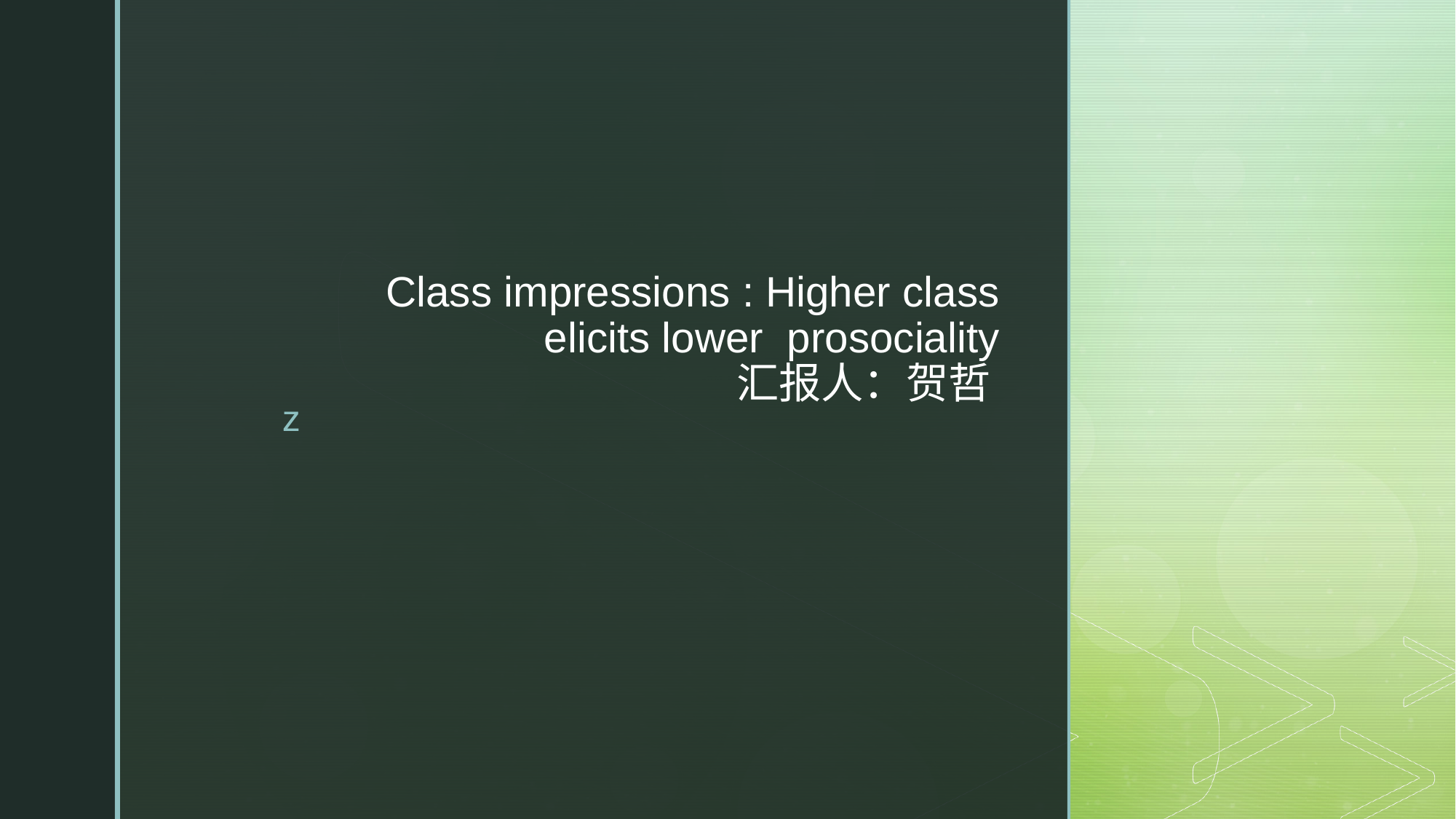

# Class impressions : Higher class elicits lower  prosociality 汇报人：贺哲